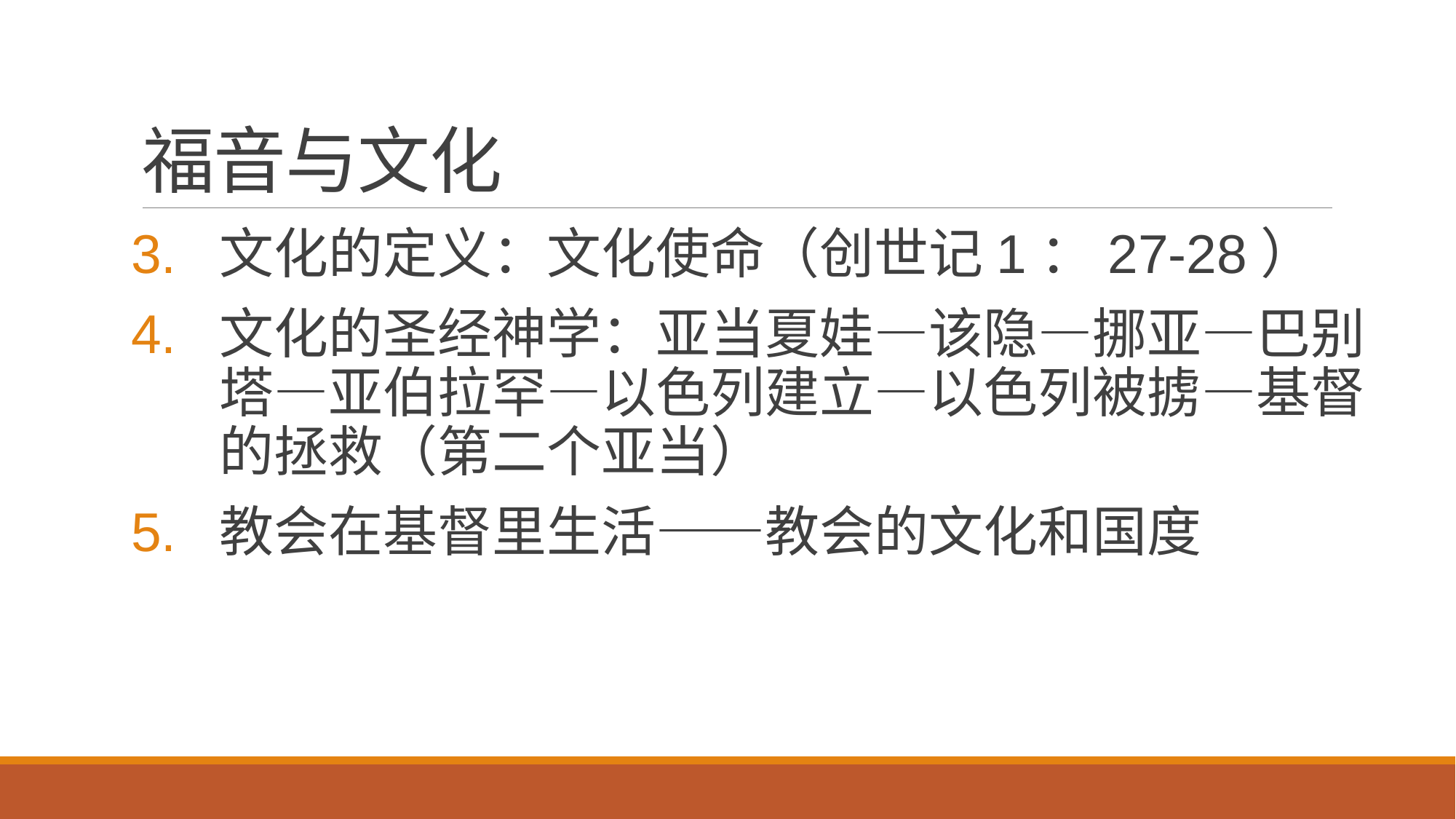

# 福音与文化
文化的定义：文化使命（创世记1：27-28）
文化的圣经神学：亚当夏娃—该隐—挪亚—巴别塔—亚伯拉罕—以色列建立—以色列被掳—基督的拯救（第二个亚当）
教会在基督里生活——教会的文化和国度